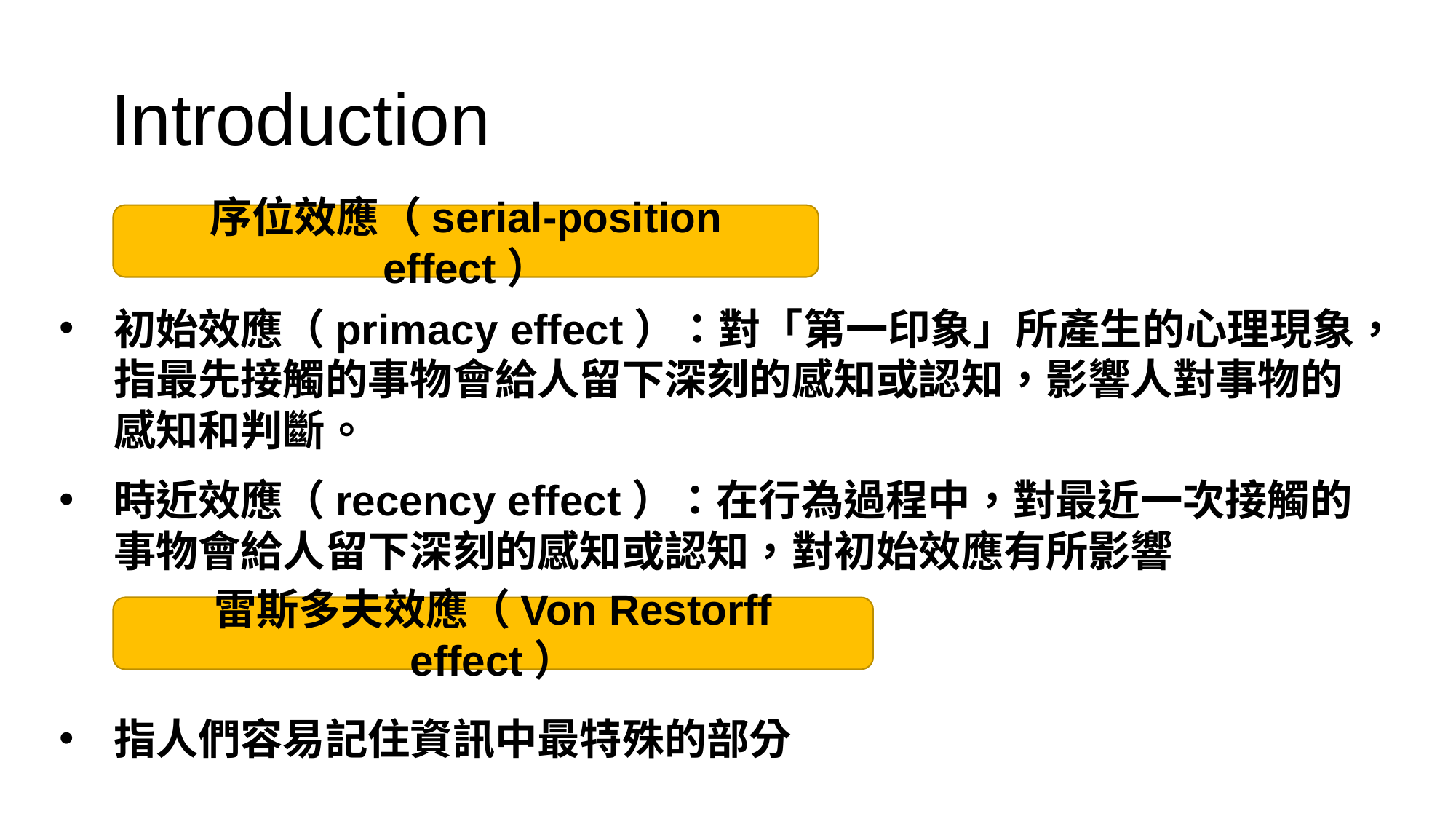

Introduction
序位效應（serial-position effect）
初始效應（primacy effect）：對「第一印象」所產生的心理現象，指最先接觸的事物會給人留下深刻的感知或認知，影響人對事物的感知和判斷。
時近效應（recency effect）：在行為過程中，對最近一次接觸的事物會給人留下深刻的感知或認知，對初始效應有所影響
雷斯多夫效應（Von Restorff effect）
指人們容易記住資訊中最特殊的部分